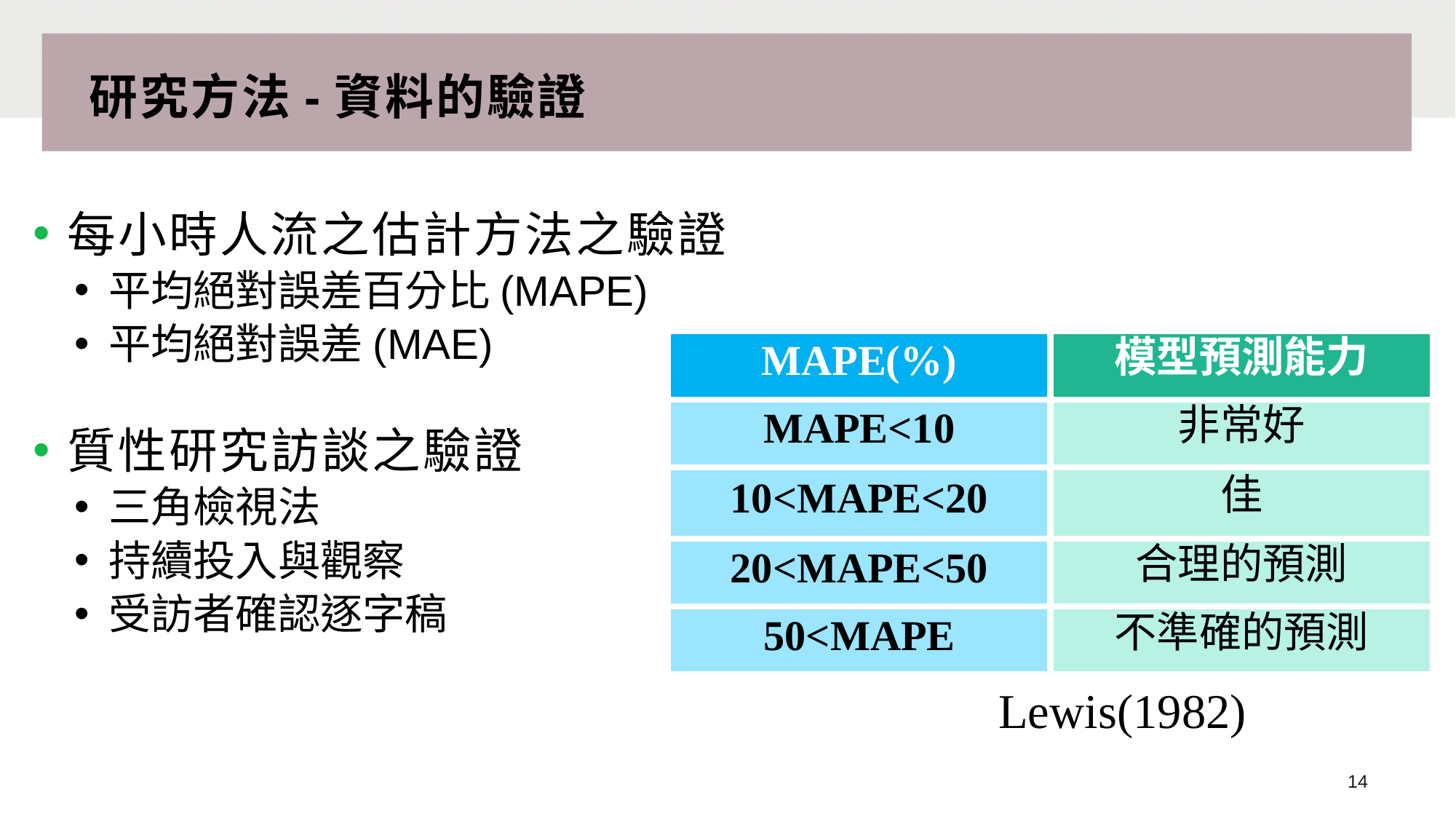

# 研究方法-資料的驗證
每小時人流之估計方法之驗證
平均絕對誤差百分比(MAPE)
平均絕對誤差(MAE)
質性研究訪談之驗證
三角檢視法
持續投入與觀察
受訪者確認逐字稿
| MAPE(%) | 模型預測能力 |
| --- | --- |
| MAPE<10 | 非常好 |
| 10<MAPE<20 | 佳 |
| 20<MAPE<50 | 合理的預測 |
| 50<MAPE | 不準確的預測 |
Lewis(1982)
14